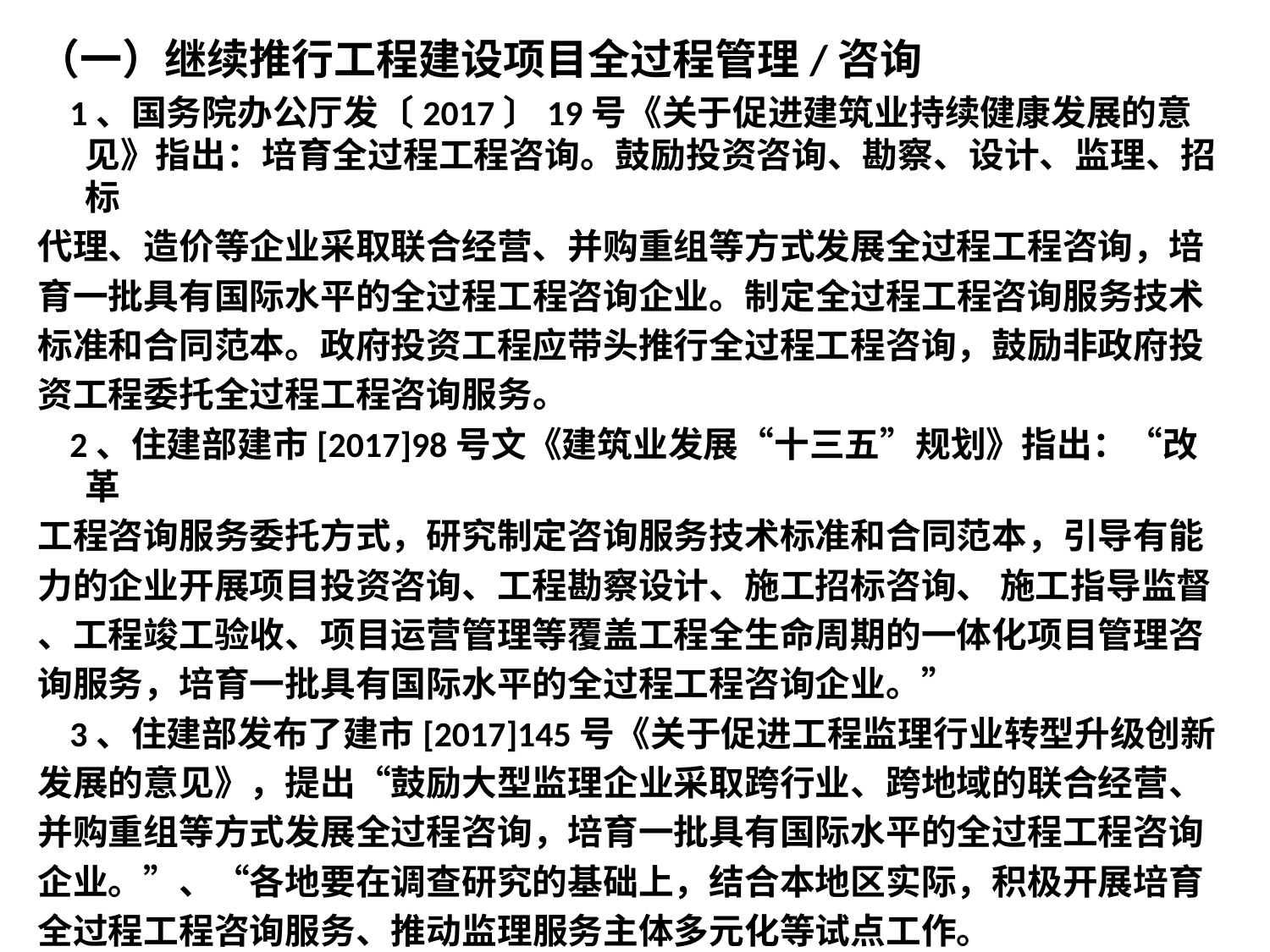

#
（一）继续推行工程建设项目全过程管理/咨询
    1、国务院办公厅发〔2017〕19号《关于促进建筑业持续健康发展的意见》指出：培育全过程工程咨询。鼓励投资咨询、勘察、设计、监理、招标
代理、造价等企业采取联合经营、并购重组等方式发展全过程工程咨询，培
育一批具有国际水平的全过程工程咨询企业。制定全过程工程咨询服务技术
标准和合同范本。政府投资工程应带头推行全过程工程咨询，鼓励非政府投
资工程委托全过程工程咨询服务。
    2、住建部建市[2017]98号文《建筑业发展“十三五”规划》指出：“改革
工程咨询服务委托方式，研究制定咨询服务技术标准和合同范本，引导有能
力的企业开展项目投资咨询、工程勘察设计、施工招标咨询、 施工指导监督
、工程竣工验收、项目运营管理等覆盖工程全生命周期的一体化项目管理咨
询服务，培育一批具有国际水平的全过程工程咨询企业。”
    3、住建部发布了建市[2017]145号《关于促进工程监理行业转型升级创新
发展的意见》，提出“鼓励大型监理企业采取跨行业、跨地域的联合经营、
并购重组等方式发展全过程咨询，培育一批具有国际水平的全过程工程咨询
企业。”、“各地要在调查研究的基础上，结合本地区实际，积极开展培育
全过程工程咨询服务、推动监理服务主体多元化等试点工作。